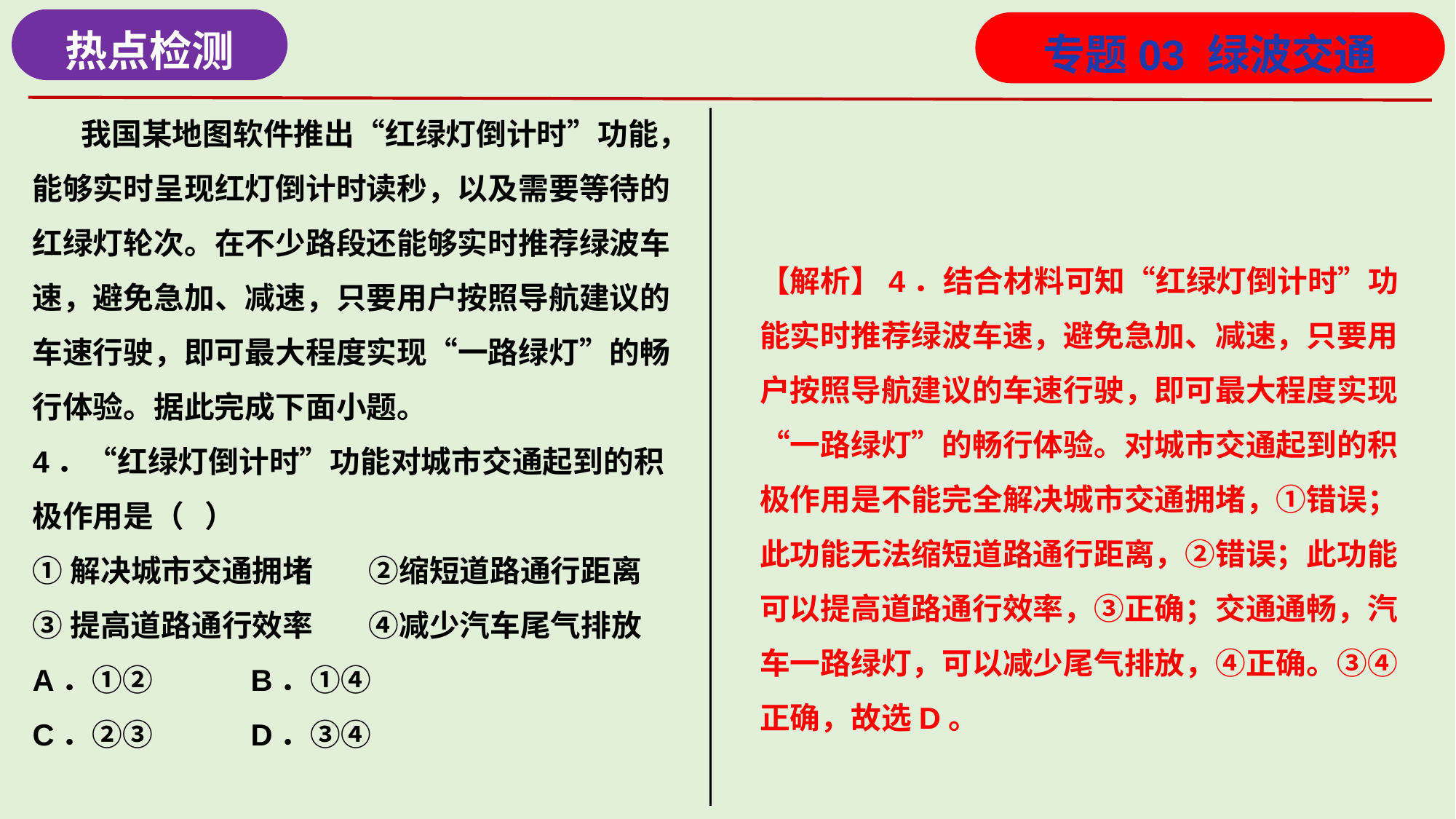

热点检测
专题03 绿波交通
      我国某地图软件推出“红绿灯倒计时”功能，能够实时呈现红灯倒计时读秒，以及需要等待的红绿灯轮次。在不少路段还能够实时推荐绿波车速，避免急加、减速，只要用户按照导航建议的车速行驶，即可最大程度实现“一路绿灯”的畅行体验。据此完成下面小题。
4．“红绿灯倒计时”功能对城市交通起到的积极作用是（   ）
①解决城市交通拥堵        ②缩短道路通行距离
③提高道路通行效率        ④减少汽车尾气排放
A．①②	B．①④
C．②③	D．③④
【解析】4．结合材料可知“红绿灯倒计时”功能实时推荐绿波车速，避免急加、减速，只要用户按照导航建议的车速行驶，即可最大程度实现“一路绿灯”的畅行体验。对城市交通起到的积极作用是不能完全解决城市交通拥堵，①错误；此功能无法缩短道路通行距离，②错误；此功能可以提高道路通行效率，③正确；交通通畅，汽车一路绿灯，可以减少尾气排放，④正确。③④正确，故选D。